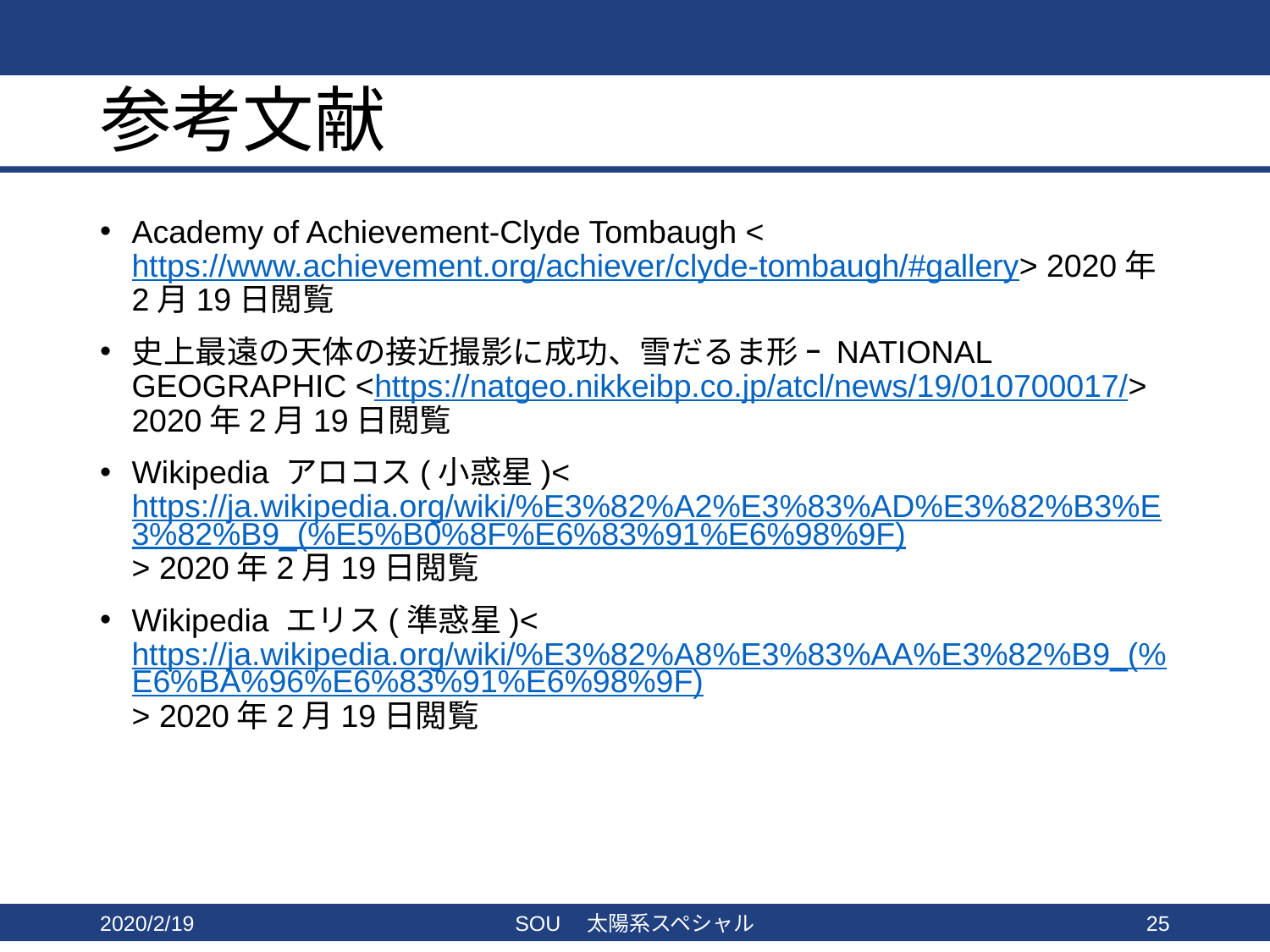

# 参考文献
Academy of Achievement-Clyde Tombaugh <https://www.achievement.org/achiever/clyde-tombaugh/#gallery> 2020年2月19日閲覧
史上最遠の天体の接近撮影に成功、雪だるま形 ｰ NATIONAL GEOGRAPHIC <https://natgeo.nikkeibp.co.jp/atcl/news/19/010700017/> 2020年2月19日閲覧
Wikipedia アロコス(小惑星)<https://ja.wikipedia.org/wiki/%E3%82%A2%E3%83%AD%E3%82%B3%E3%82%B9_(%E5%B0%8F%E6%83%91%E6%98%9F)> 2020年2月19日閲覧
Wikipedia エリス(準惑星)<https://ja.wikipedia.org/wiki/%E3%82%A8%E3%83%AA%E3%82%B9_(%E6%BA%96%E6%83%91%E6%98%9F)> 2020年2月19日閲覧

2020/2/19
SOU　太陽系スペシャル
25